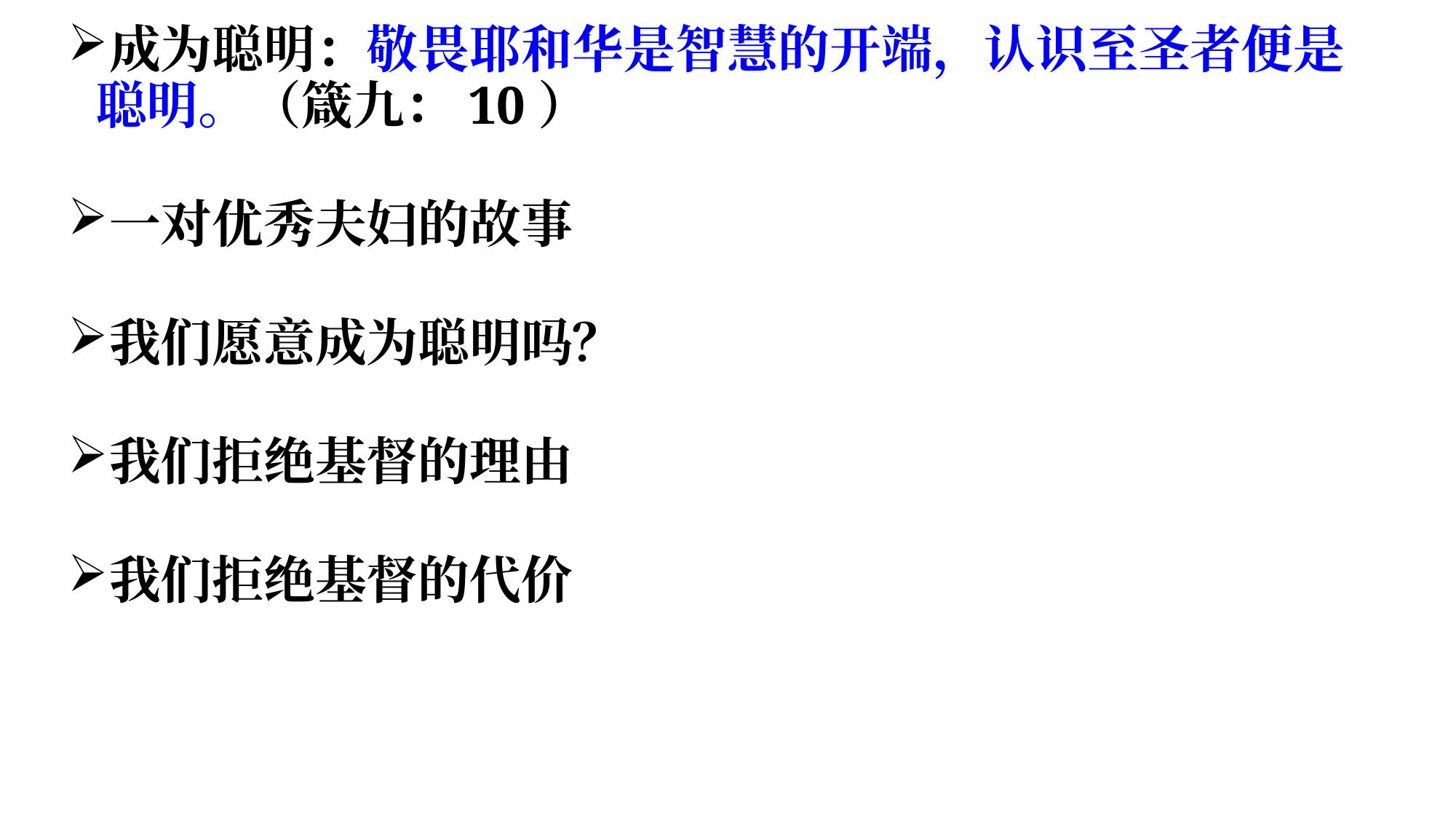

成为聪明：敬畏耶和华是智慧的开端，认识至圣者便是聪明。（箴九：10）

一对优秀夫妇的故事

我们愿意成为聪明吗？

我们拒绝基督的理由

我们拒绝基督的代价